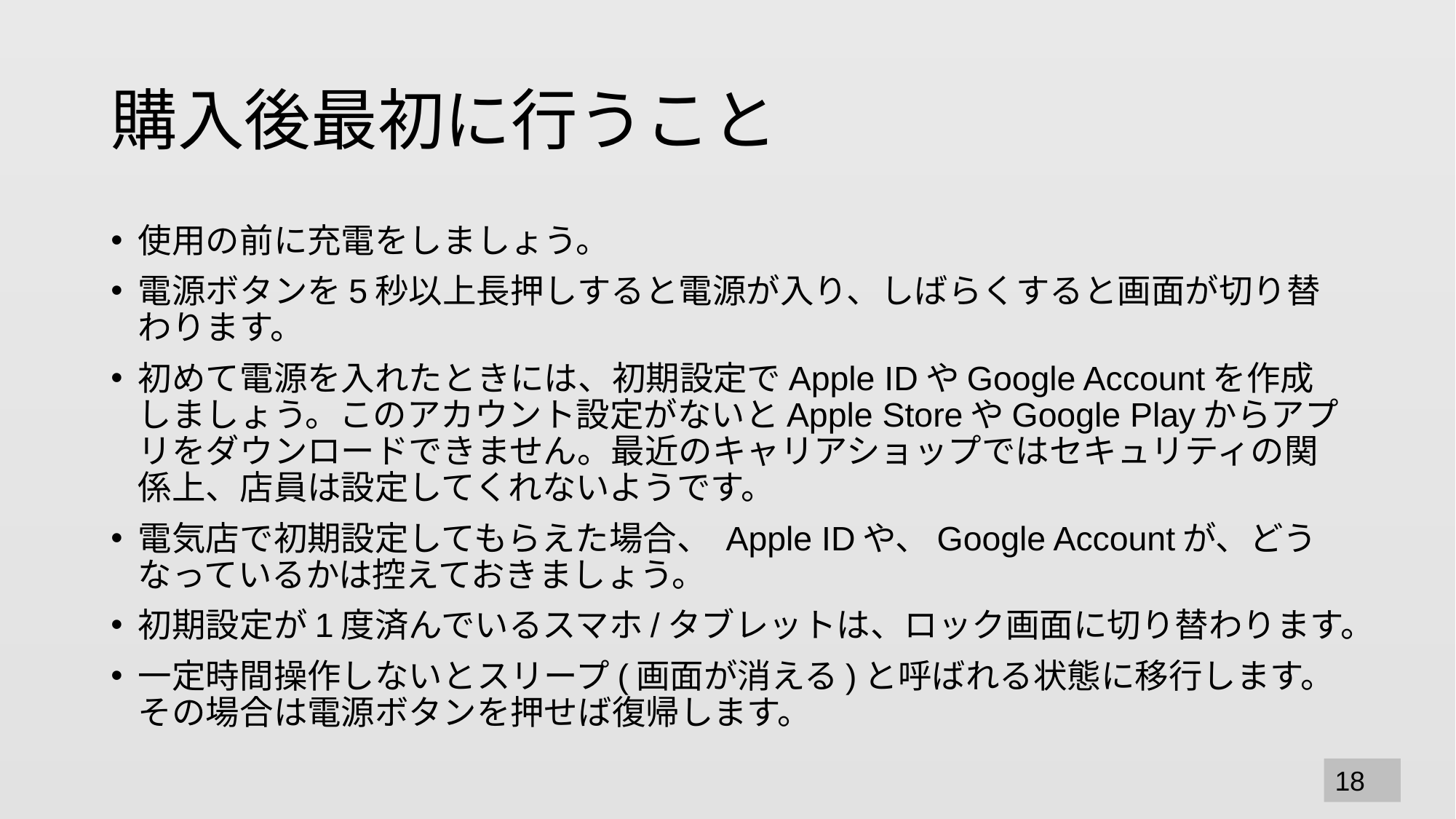

# 購入後最初に行うこと
使用の前に充電をしましょう。
電源ボタンを5秒以上長押しすると電源が入り、しばらくすると画面が切り替わります。
初めて電源を入れたときには、初期設定でApple IDやGoogle Accountを作成しましょう。このアカウント設定がないとApple StoreやGoogle Playからアプリをダウンロードできません。最近のキャリアショップではセキュリティの関係上、店員は設定してくれないようです。
電気店で初期設定してもらえた場合、 Apple IDや、Google Accountが、どうなっているかは控えておきましょう。
初期設定が1度済んでいるスマホ/タブレットは、ロック画面に切り替わります。
一定時間操作しないとスリープ(画面が消える)と呼ばれる状態に移行します。その場合は電源ボタンを押せば復帰します。
18
3